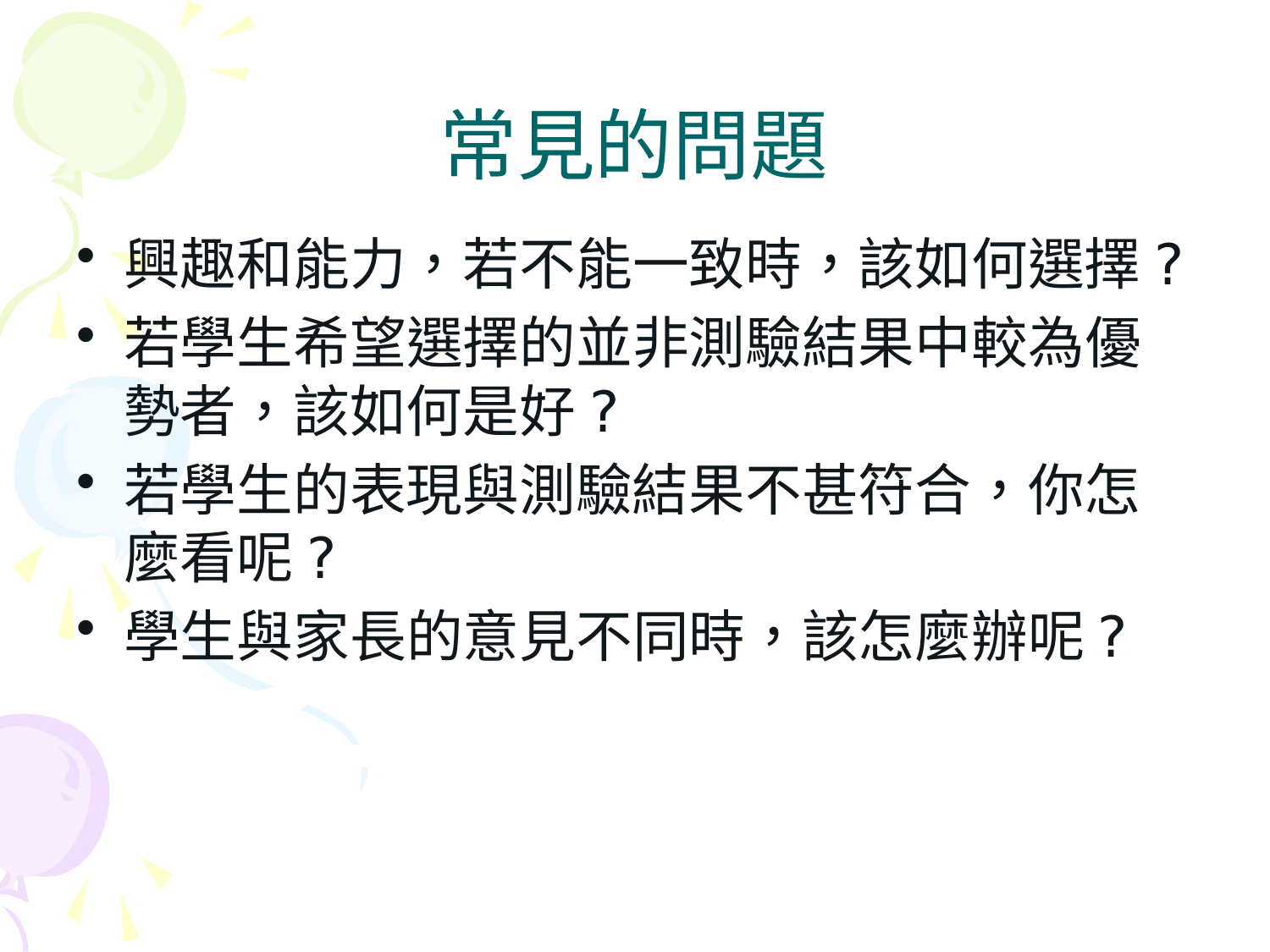

# 常見的問題
興趣和能力，若不能一致時，該如何選擇?
若學生希望選擇的並非測驗結果中較為優勢者，該如何是好?
若學生的表現與測驗結果不甚符合，你怎麼看呢?
學生與家長的意見不同時，該怎麼辦呢?